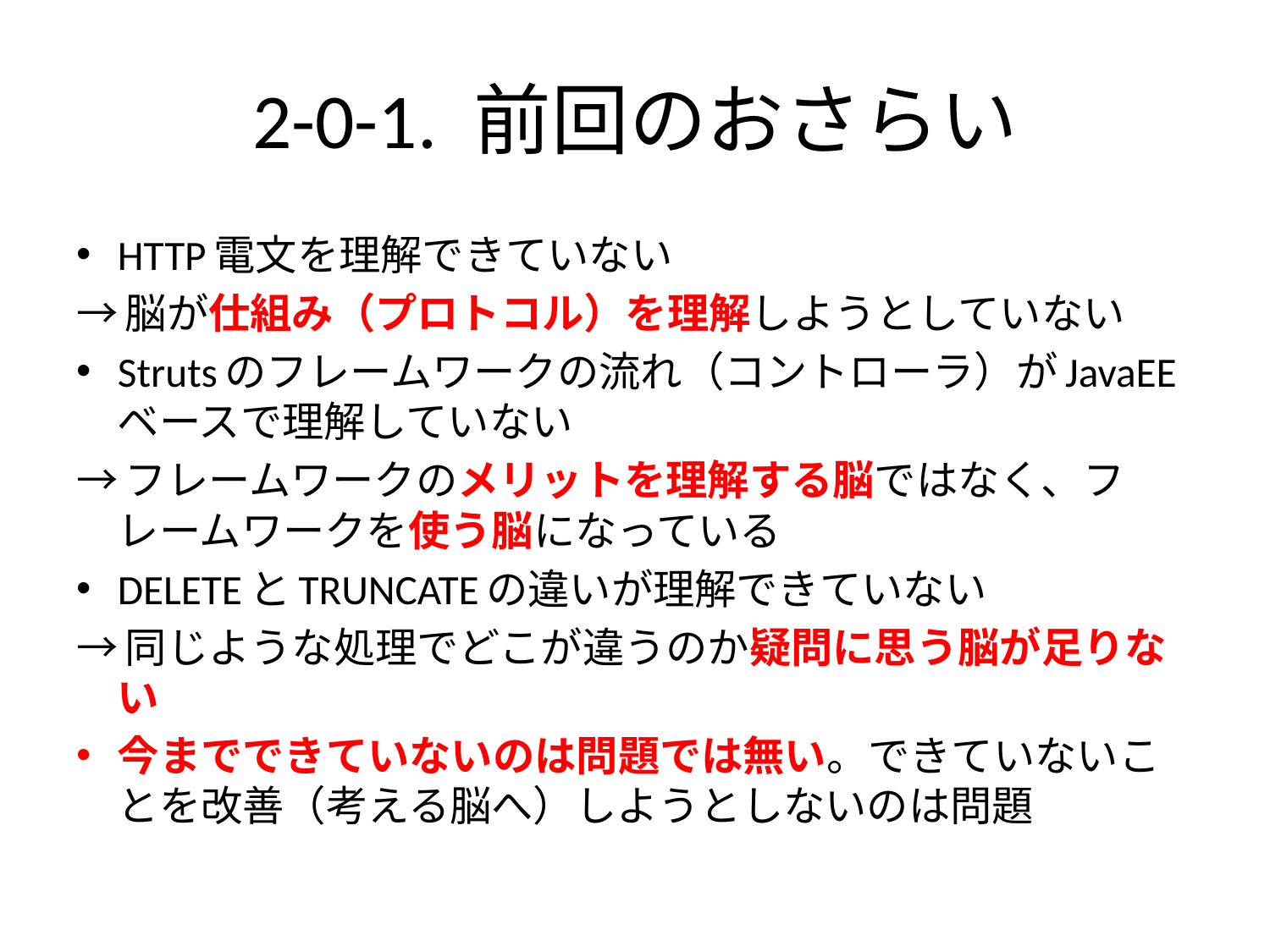

# 2-0-1. 前回のおさらい
HTTP電文を理解できていない
→脳が仕組み（プロトコル）を理解しようとしていない
Strutsのフレームワークの流れ（コントローラ）がJavaEEベースで理解していない
→フレームワークのメリットを理解する脳ではなく、フレームワークを使う脳になっている
DELETEとTRUNCATEの違いが理解できていない
→同じような処理でどこが違うのか疑問に思う脳が足りない
今までできていないのは問題では無い。できていないことを改善（考える脳へ）しようとしないのは問題